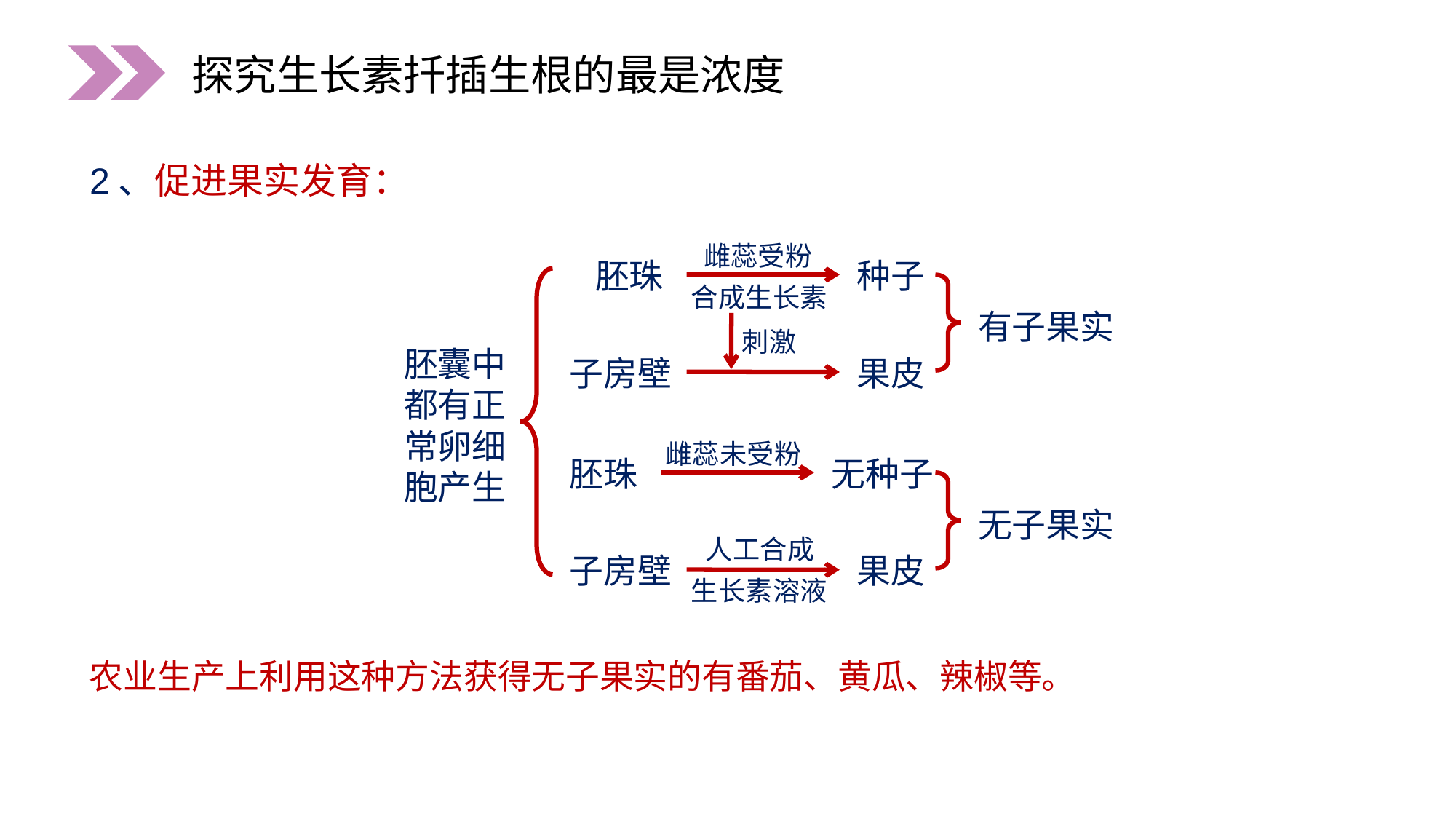

探究生长素扦插生根的最是浓度
2、促进果实发育：
雌蕊受粉
胚珠
种子

合成生长素

有子果实
刺激
胚囊中都有正常卵细胞产生
子房壁
果皮
雌蕊未受粉
胚珠
无种子

无子果实
人工合成
子房壁
果皮
生长素溶液
农业生产上利用这种方法获得无子果实的有番茄、黄瓜、辣椒等。